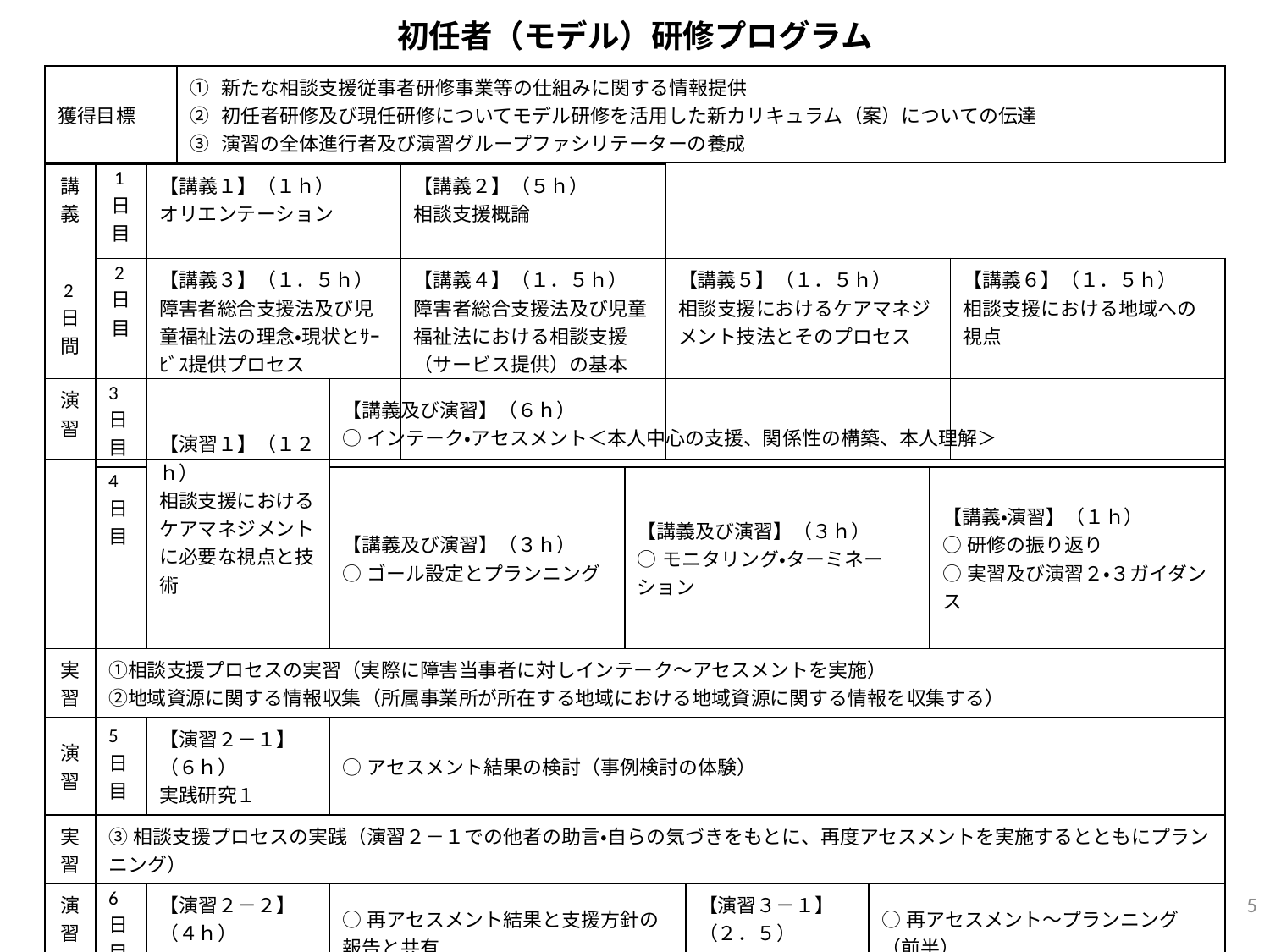

# 初任者（モデル）研修プログラム
| 獲得目標 | 新たな相談支援従事者研修事業等の仕組みに関する情報提供 初任者研修及び現任研修についてモデル研修を活用した新カリキュラム（案）についての伝達 演習の全体進行者及び演習グループファシリテーターの養成 |
| --- | --- |
| 講義　　2日間 | 1日目 | 【講義１】（１ｈ） オリエンテーション | 【講義２】（５ｈ） 相談支援概論 |  |  |
| --- | --- | --- | --- | --- | --- |
|  | 2日目 | 【講義３】（１．５ｈ） 障害者総合支援法及び児童福祉法の理念・現状とｻｰﾋﾞｽ提供プロセス | 【講義４】（１．５ｈ） 障害者総合支援法及び児童福祉法における相談支援（サービス提供）の基本 | 【講義５】（１．５ｈ） 相談支援におけるケアマネジメント技法とそのプロセス | 【講義６】（１．５ｈ） 相談支援における地域への視点 |
| 演習 | 3日目 | 【演習１】（１２ｈ） 相談支援におけるケアマネジメントに必要な視点と技術 | 【講義及び演習】（６ｈ） ○インテーク・アセスメント＜本人中心の支援、関係性の構築、本人理解＞ |  |  |  |  |
| --- | --- | --- | --- | --- | --- | --- | --- |
|  | 4日目 |  | 【講義及び演習】（３ｈ） ○ゴール設定とプランニング | 【講義及び演習】（３ｈ） ○モニタリング・ターミネーション |  |  | 【講義・演習】（１ｈ） ○研修の振り返り ○実習及び演習２・３ガイダンス |
| 実習 | 相談支援プロセスの実習（実際に障害当事者に対しインテーク～アセスメントを実施） 地域資源に関する情報収集（所属事業所が所在する地域における地域資源に関する情報を収集する） |  |  |  |  |  |  |
| 演習 | 5日目 | 【演習２－１】（６ｈ） 実践研究１ | ○アセスメント結果の検討（事例検討の体験） |  |  |  |  |
| 実習 | ③相談支援プロセスの実践（演習２－１での他者の助言・自らの気づきをもとに、再度アセスメントを実施するとともにプランニング） |  |  |  |  |  |  |
| 演習 | 6日目 | 【演習２－２】 （４ｈ） 実践研究２ | ○再アセスメント結果と支援方針の報告と共有 |  | 【演習３－１】 （２．５） 実践研究３ | ○再アセスメント～プランニング（前半） |  |
|  | 7日目 | 【演習３－２】 （３．５ｈ） 実践研究４ | ○再アセスメント～プランニング（後半） |  | 【演習４】 （２．５ｈ） 研修の振り返り | ○研修のふりかえり |  |
5